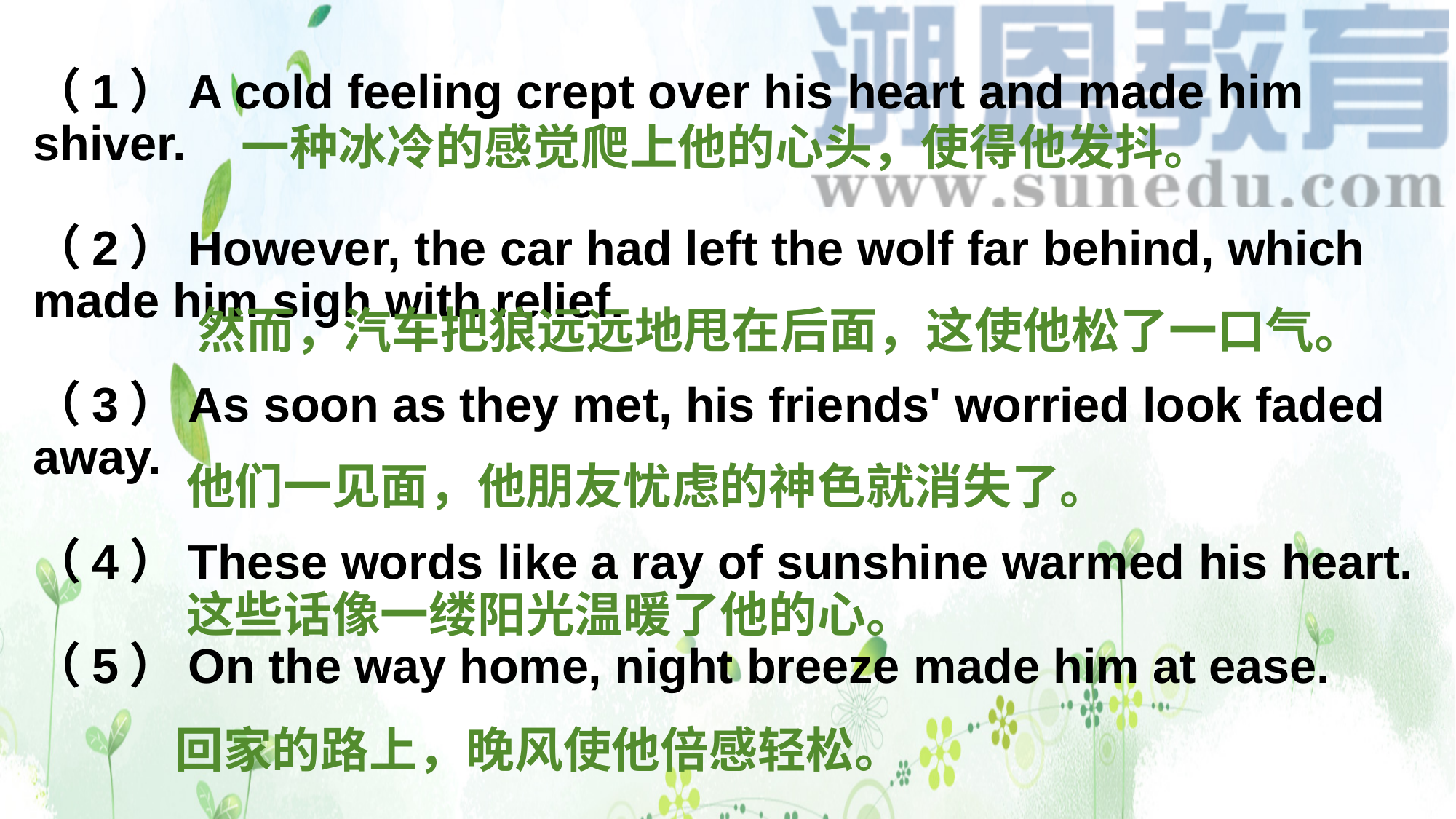

# （1）A cold feeling crept over his heart and made him shiver. （2）However, the car had left the wolf far behind, which made him sigh with relief. （3）As soon as they met, his friends' worried look faded away. （4）These words like a ray of sunshine warmed his heart. （5）On the way home, night breeze made him at ease.
一种冰冷的感觉爬上他的心头，使得他发抖。
 然而，汽车把狼远远地甩在后面，这使他松了一口气。
他们一见面，他朋友忧虑的神色就消失了。
这些话像一缕阳光温暖了他的心。
回家的路上，晚风使他倍感轻松。